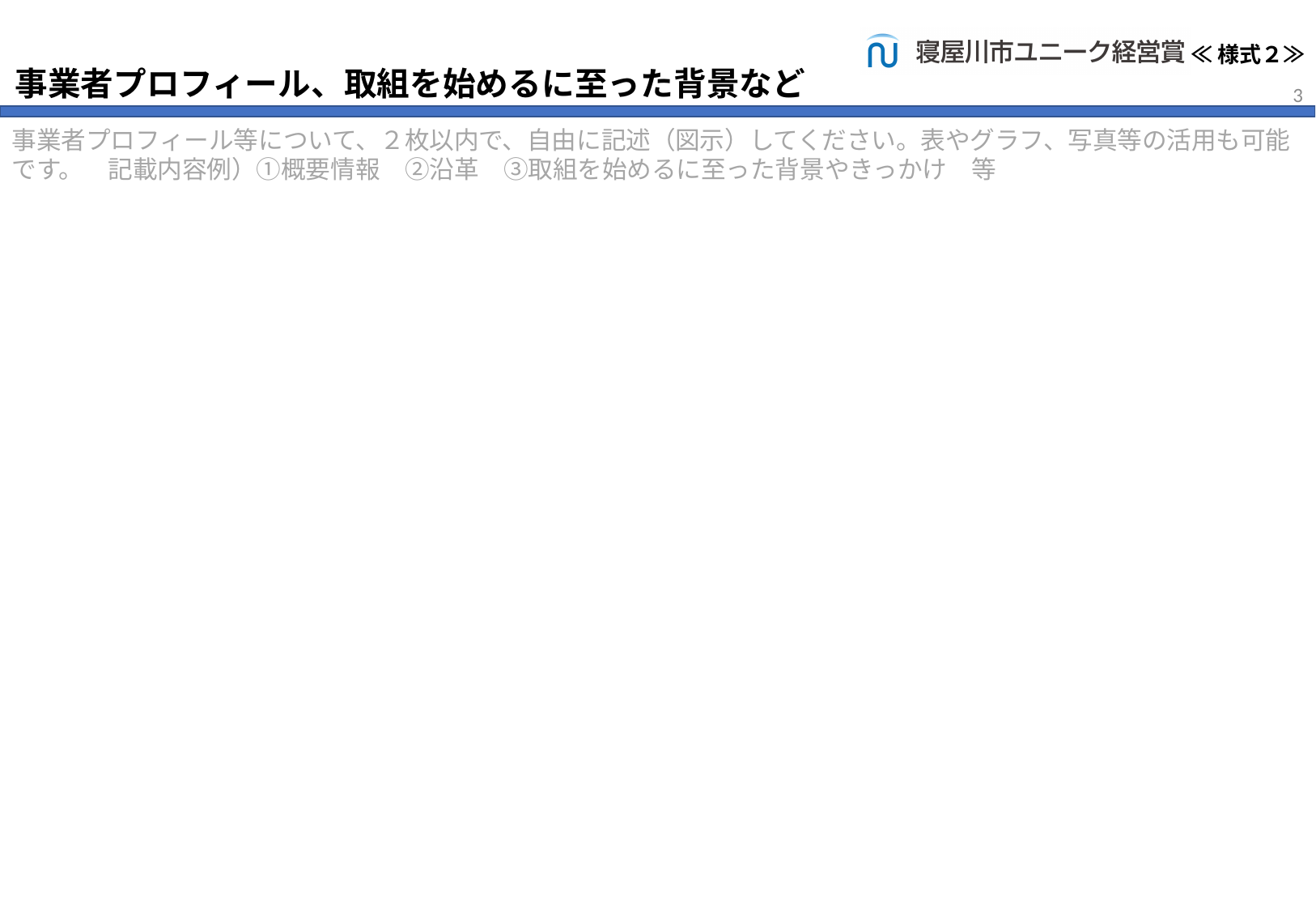

事業者プロフィール、取組を始めるに至った背景など
3
事業者プロフィール等について、２枚以内で、自由に記述（図示）してください。表やグラフ、写真等の活用も可能です。　記載内容例）①概要情報　②沿革　③取組を始めるに至った背景やきっかけ　等